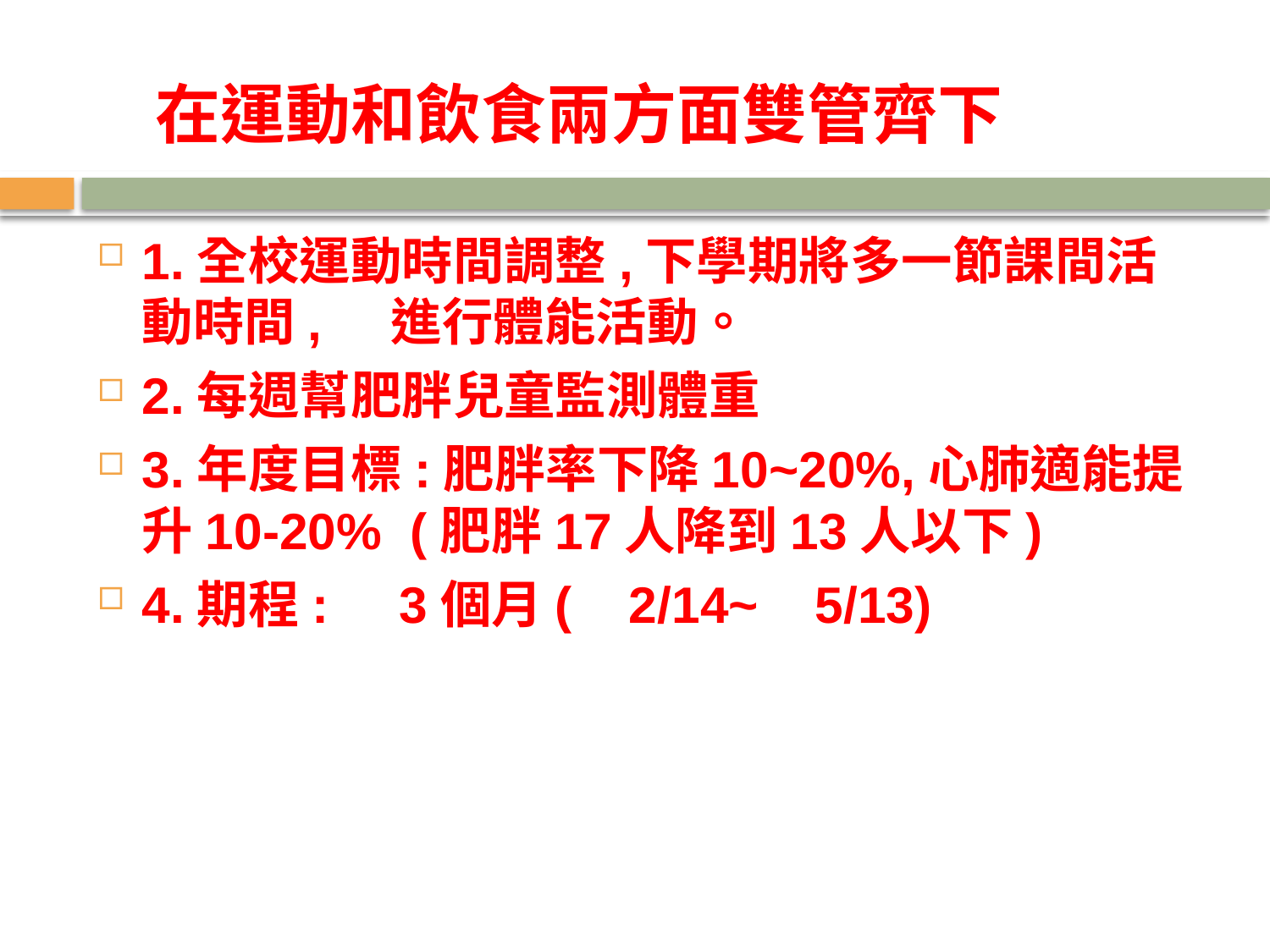

# 在運動和飲食兩方面雙管齊下
1.全校運動時間調整,下學期將多一節課間活動時間,    進行體能活動。
2.每週幫肥胖兒童監測體重
3.年度目標:肥胖率下降10~20%,心肺適能提升10-20%  (肥胖17人降到13人以下)
4.期程:     3個月(    2/14~    5/13)